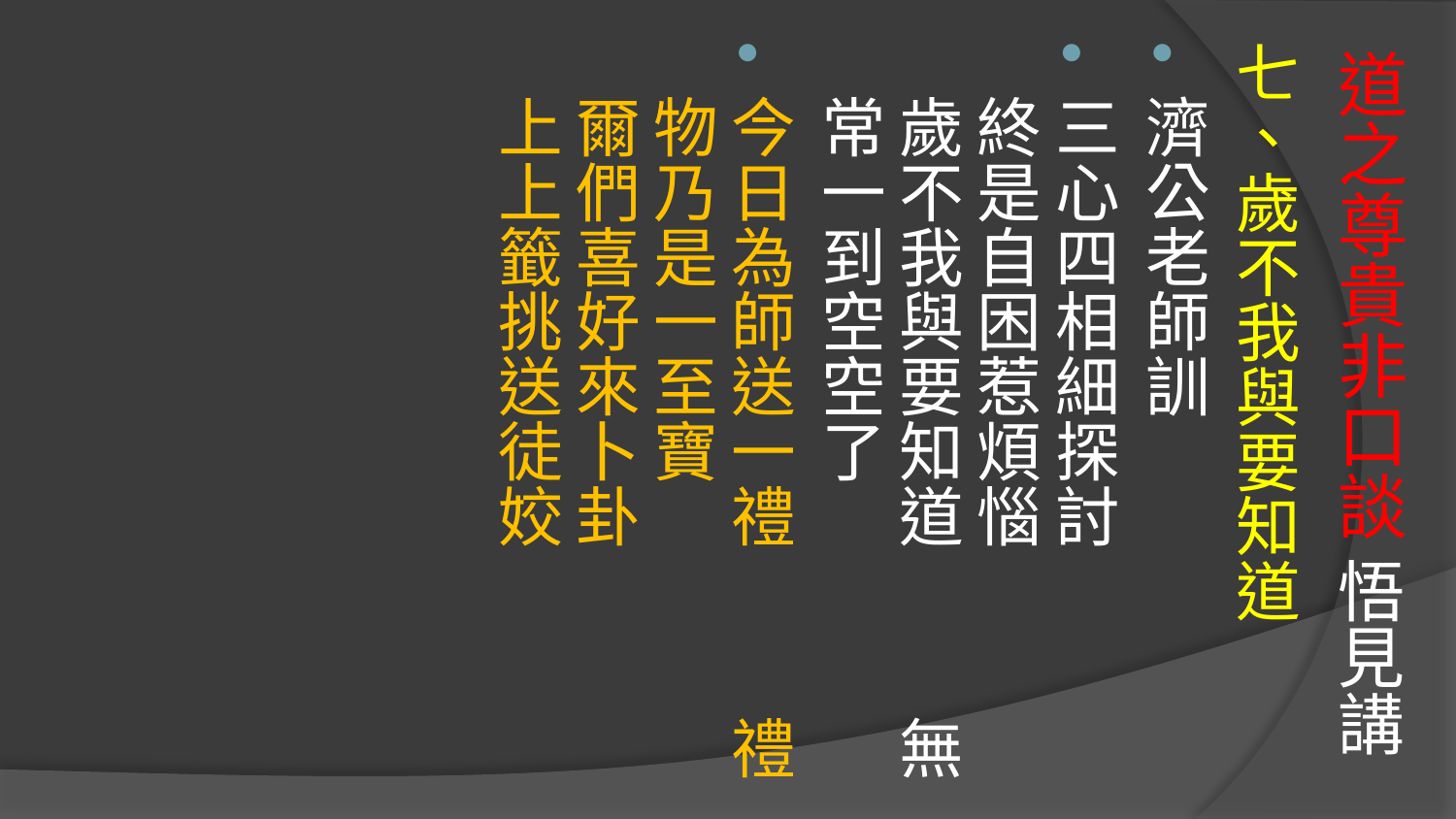

# 道之尊貴非口談 悟見講
七、歲不我與要知道
濟公老師訓
三心四相細探討　        終是自困惹煩惱
歲不我與要知道　       無常一到空空了
今日為師送一禮　       禮物乃是一至寶
爾們喜好來卜卦　           上上籤挑送徒姣